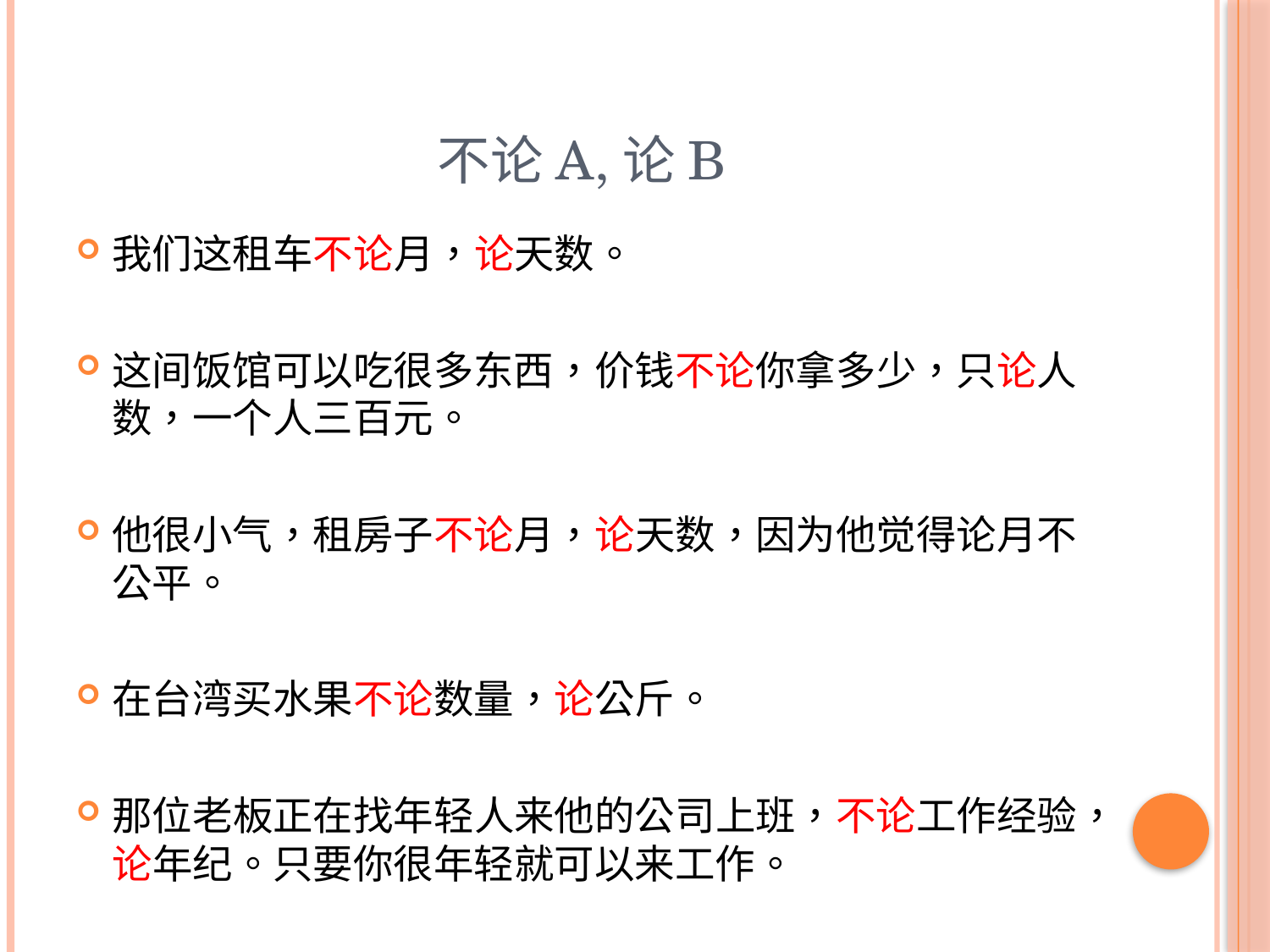

# 不论A,论B
我们这租车不论月，论天数。

这间饭馆可以吃很多东西，价钱不论你拿多少，只论人数，一个人三百元。

他很小气，租房子不论月，论天数，因为他觉得论月不公平。

在台湾买水果不论数量，论公斤。

那位老板正在找年轻人来他的公司上班，不论工作经验，论年纪。只要你很年轻就可以来工作。